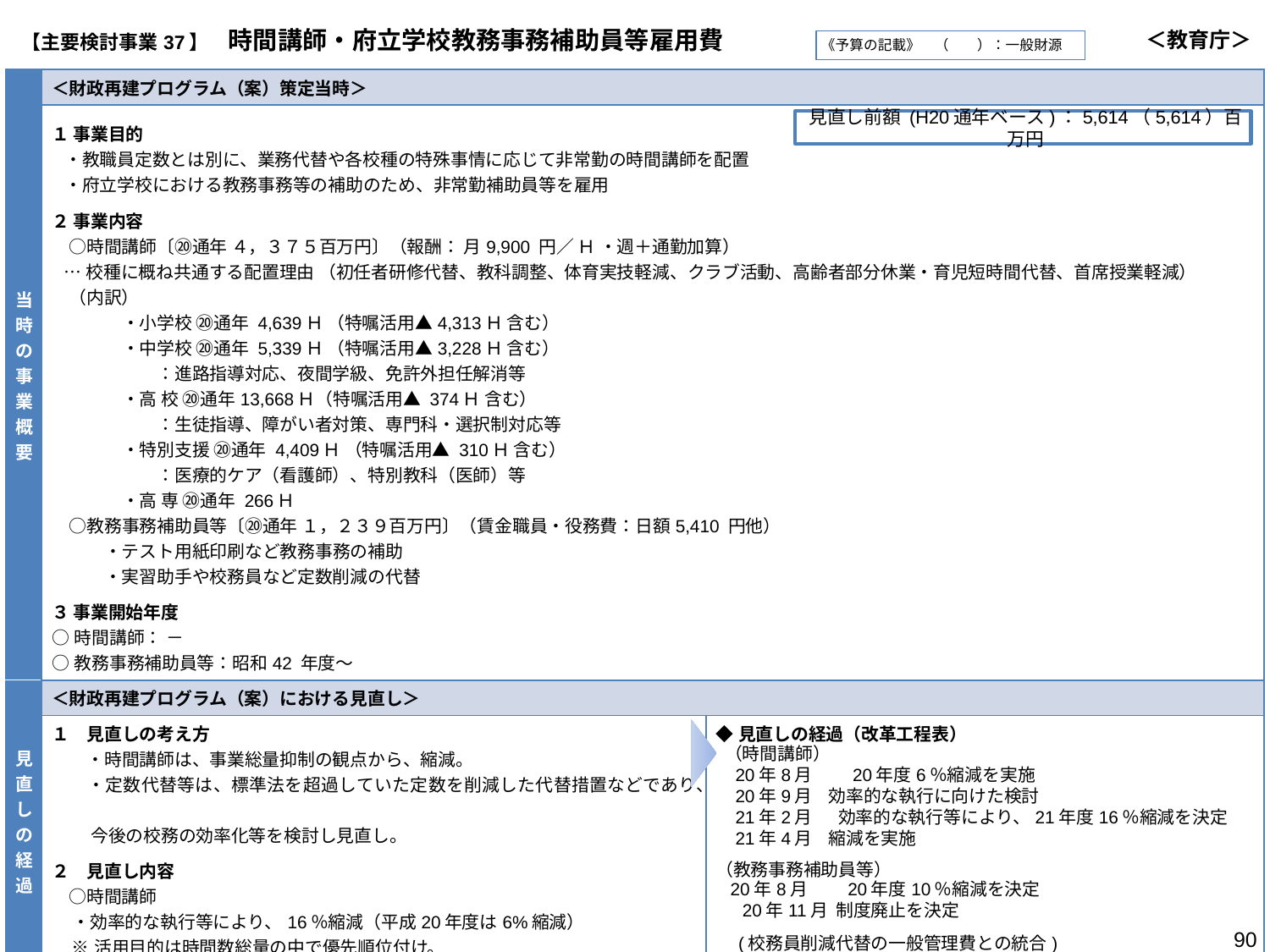

| 【主要検討事業37】　時間講師・府立学校教務事務補助員等雇用費 | ＜教育庁＞ |
| --- | --- |
《予算の記載》　（　　）：一般財源
| 当時の事業概要 | ＜財政再建プログラム（案）策定当時＞ |  |
| --- | --- | --- |
|  | １ 事業目的 ・教職員定数とは別に、業務代替や各校種の特殊事情に応じて非常勤の時間講師を配置 ・府立学校における教務事務等の補助のため、非常勤補助員等を雇用 ２ 事業内容 　○時間講師〔⑳通年 ４，３７５百万円〕（報酬： 月9,900 円／ Ｈ ・週＋通勤加算） …校種に概ね共通する配置理由 （初任者研修代替、教科調整、体育実技軽減、クラブ活動、高齢者部分休業・育児短時間代替、首席授業軽減） 　（内訳） 　　　　・小学校 ⑳通年 4,639Ｈ （特嘱活用▲4,313Ｈ 含む） 　　　　・中学校 ⑳通年 5,339Ｈ （特嘱活用▲3,228Ｈ 含む）　 　　　　　　：進路指導対応、夜間学級、免許外担任解消等 　　　　・高 校 ⑳通年13,668Ｈ（特嘱活用▲ 374Ｈ 含む） 　　　　　　：生徒指導、障がい者対策、専門科・選択制対応等 　　　　・特別支援 ⑳通年 4,409Ｈ （特嘱活用▲ 310Ｈ 含む） 　　　　　　：医療的ケア（看護師）、特別教科（医師）等 　　　　・高 専 ⑳通年 266Ｈ 　○教務事務補助員等〔⑳通年 １，２３９百万円〕（賃金職員・役務費：日額5,410 円他） 　　　・テスト用紙印刷など教務事務の補助 　　　・実習助手や校務員など定数削減の代替 ３ 事業開始年度 ○時間講師： － ○教務事務補助員等：昭和42 年度～ |  |
| 見直しの経過 | ＜財政再建プログラム（案）における見直し＞ |  |
|  | １　見直しの考え方 　　・時間講師は、事業総量抑制の観点から、縮減。 　　・定数代替等は、標準法を超過していた定数を削減した代替措置などであり、　　 　　 今後の校務の効率化等を検討し見直し。 ２　見直し内容 　○時間講師 ・効率的な執行等により、16％縮減（平成20年度は6%縮減） ※活用目的は時間数総量の中で優先順位付け。 　○教務事務補助員等 ・平成20年度　10%縮減し、20年度末で廃止。（除く病休代替等） 　　・校務員削減代替は、平成20年度10％縮減し、21年4月で一般管理費と統合。 ３ 実施時期 ○時間講師 平成20 年8 月（10％縮減）平成21 年度（16％縮減） ○教務事務補助員等 平成20 年8 月（10％縮減）平成21 年3 月末（全廃） | ◆見直しの経過（改革工程表） （時間講師） 20年8月　　20年度6％縮減を実施 20年9月 効率的な執行に向けた検討 21年2月　 効率的な執行等により、21年度16％縮減を決定 21年4月 縮減を実施 （教務事務補助員等） 20年8月　　20年度10％縮減を決定 　 20年11月 制度廃止を決定 　(校務員削減代替の一般管理費との統合)　 20年9月　 統合に向けた検討 21年2月　 一般管理費との統合を決定　 【効果額（百万円）】⑳394　㉑1,774　㉒1,774 |
|  |  |  |
見直し前額 (H20通年ベース)：5,614（5,614）百万円

90